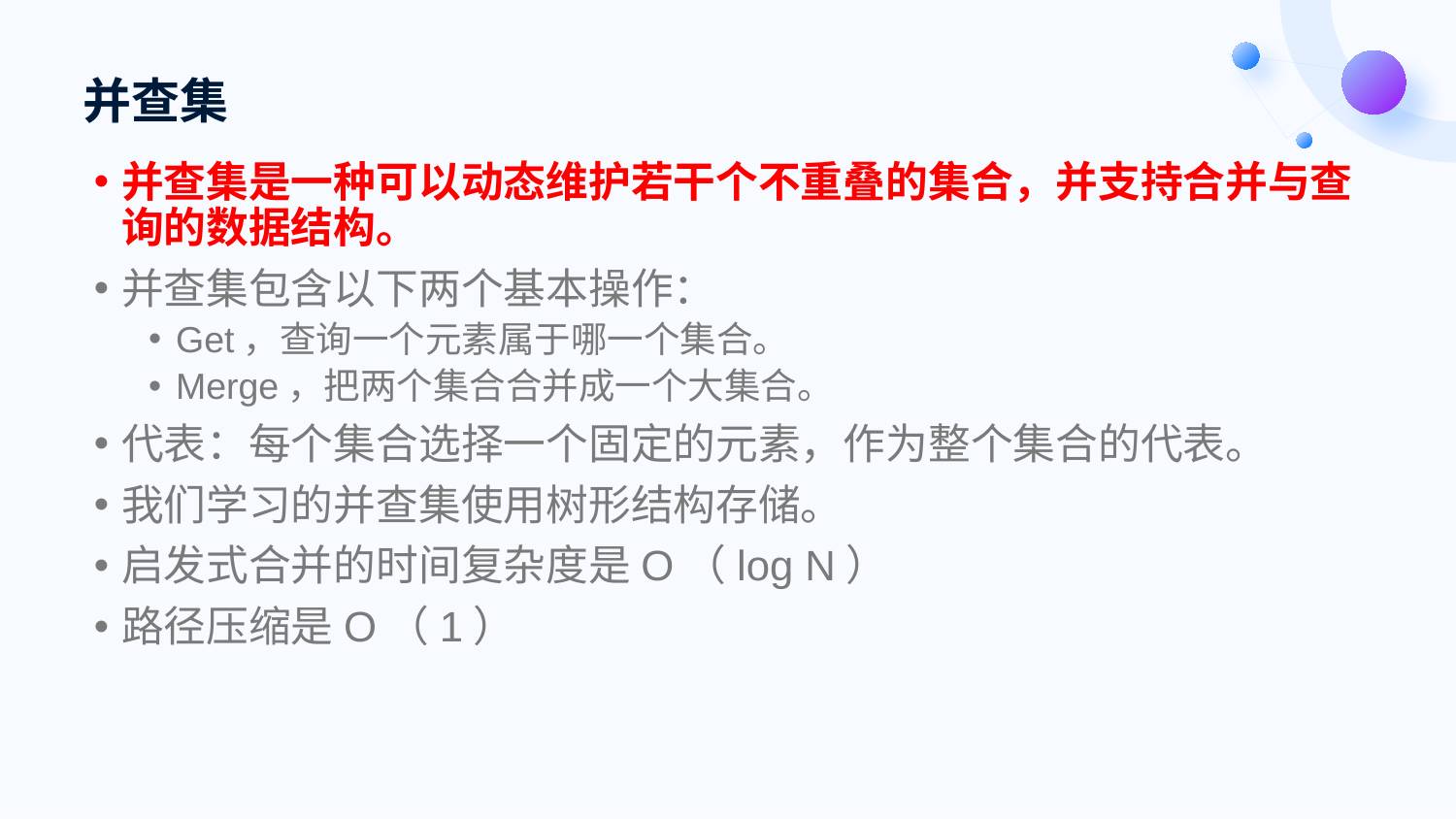

# 并查集
并查集是一种可以动态维护若干个不重叠的集合，并支持合并与查询的数据结构。
并查集包含以下两个基本操作：
Get，查询一个元素属于哪一个集合。
Merge，把两个集合合并成一个大集合。
代表：每个集合选择一个固定的元素，作为整个集合的代表。
我们学习的并查集使用树形结构存储。
启发式合并的时间复杂度是O（log N）
路径压缩是O（1）